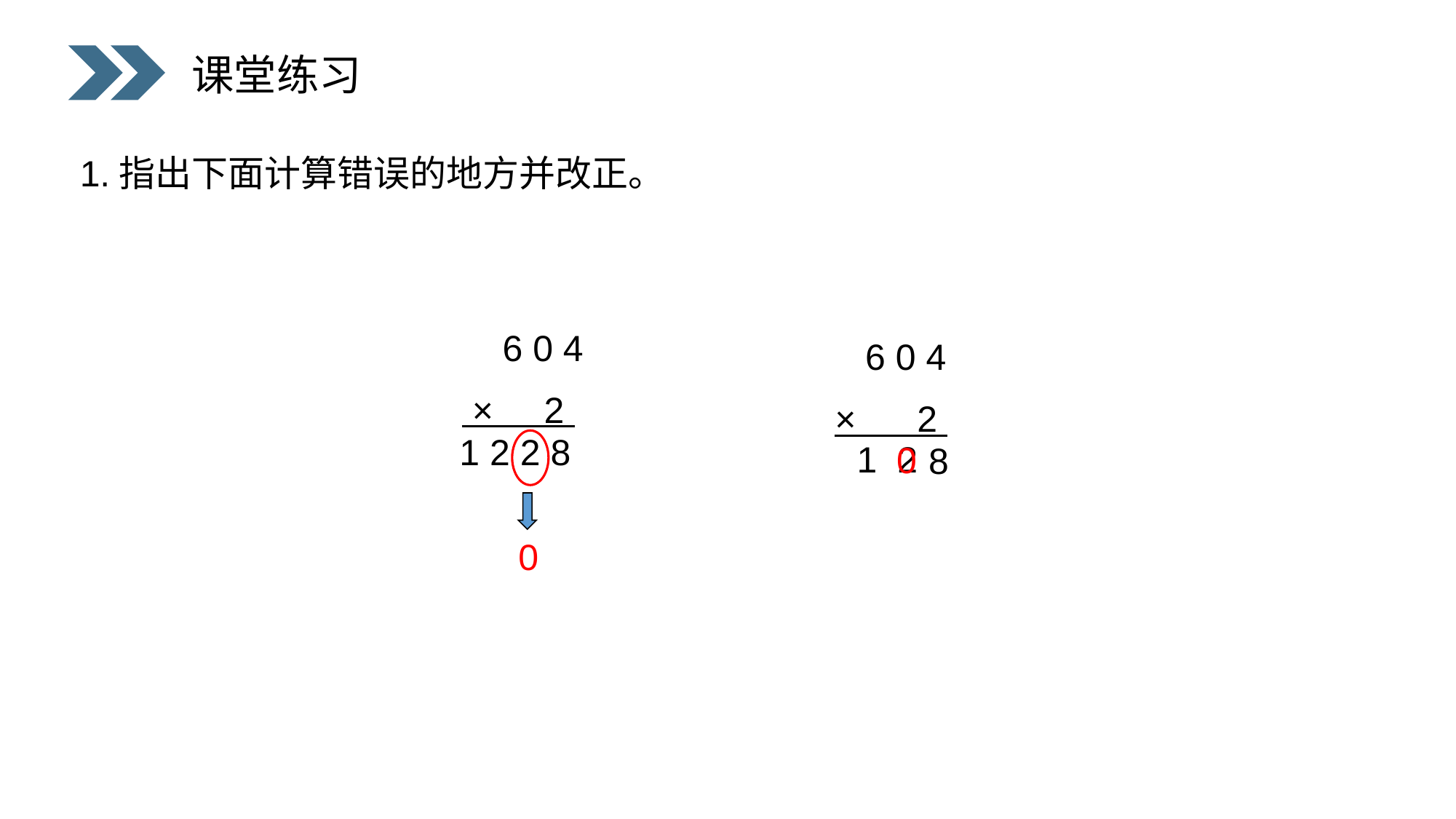

课堂练习
1.指出下面计算错误的地方并改正。
    6 0 4
 ×     2
   6 0 4
×      2
  1 2 2 8

 1  2
0
8

0